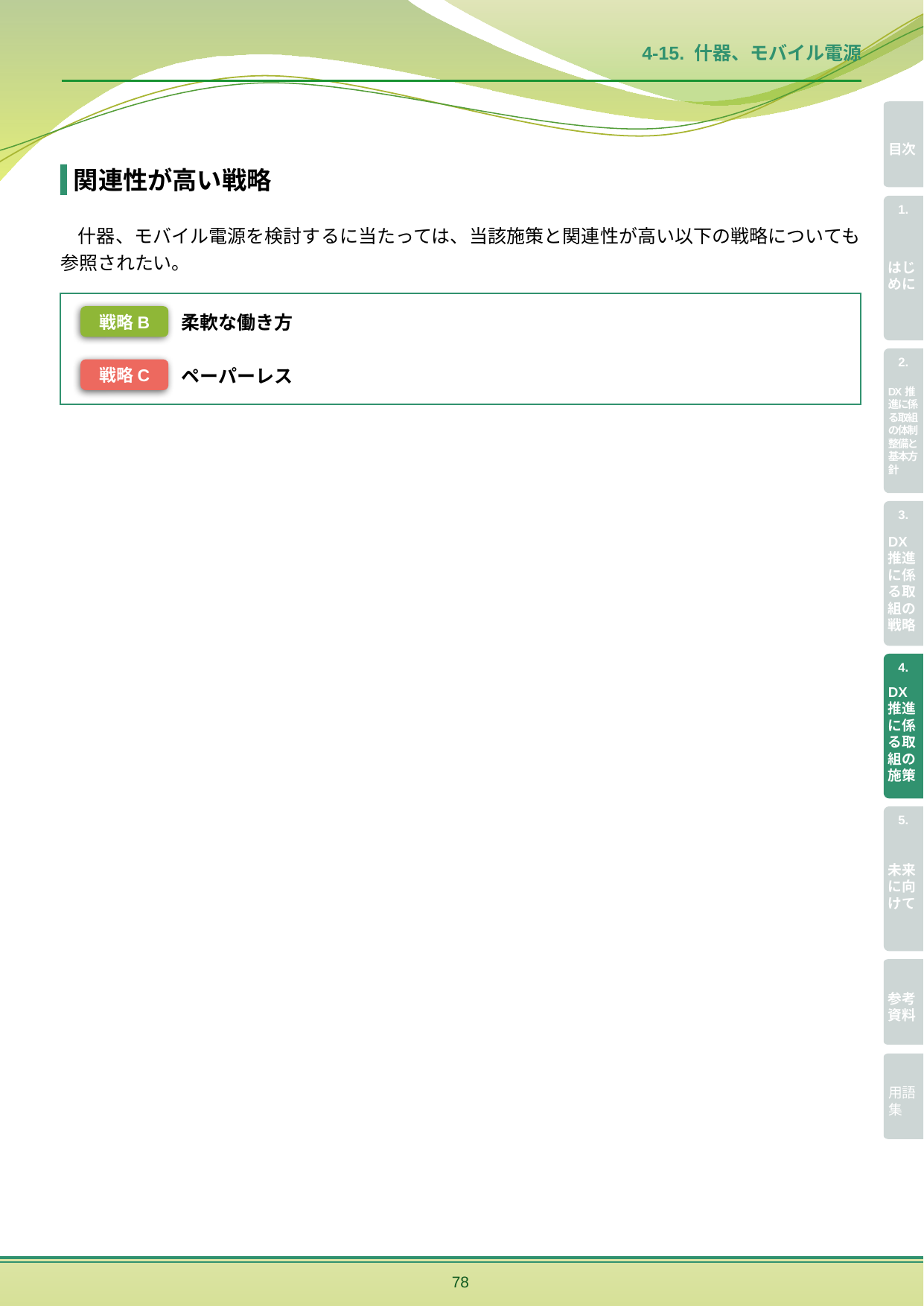

4-15. 什器、モバイル電源

関連性が高い戦略
什器、モバイル電源を検討するに当たっては、当該施策と関連性が高い以下の戦略についても参照されたい。
柔軟な働き方

ペーパーレス
戦略B
戦略C
78